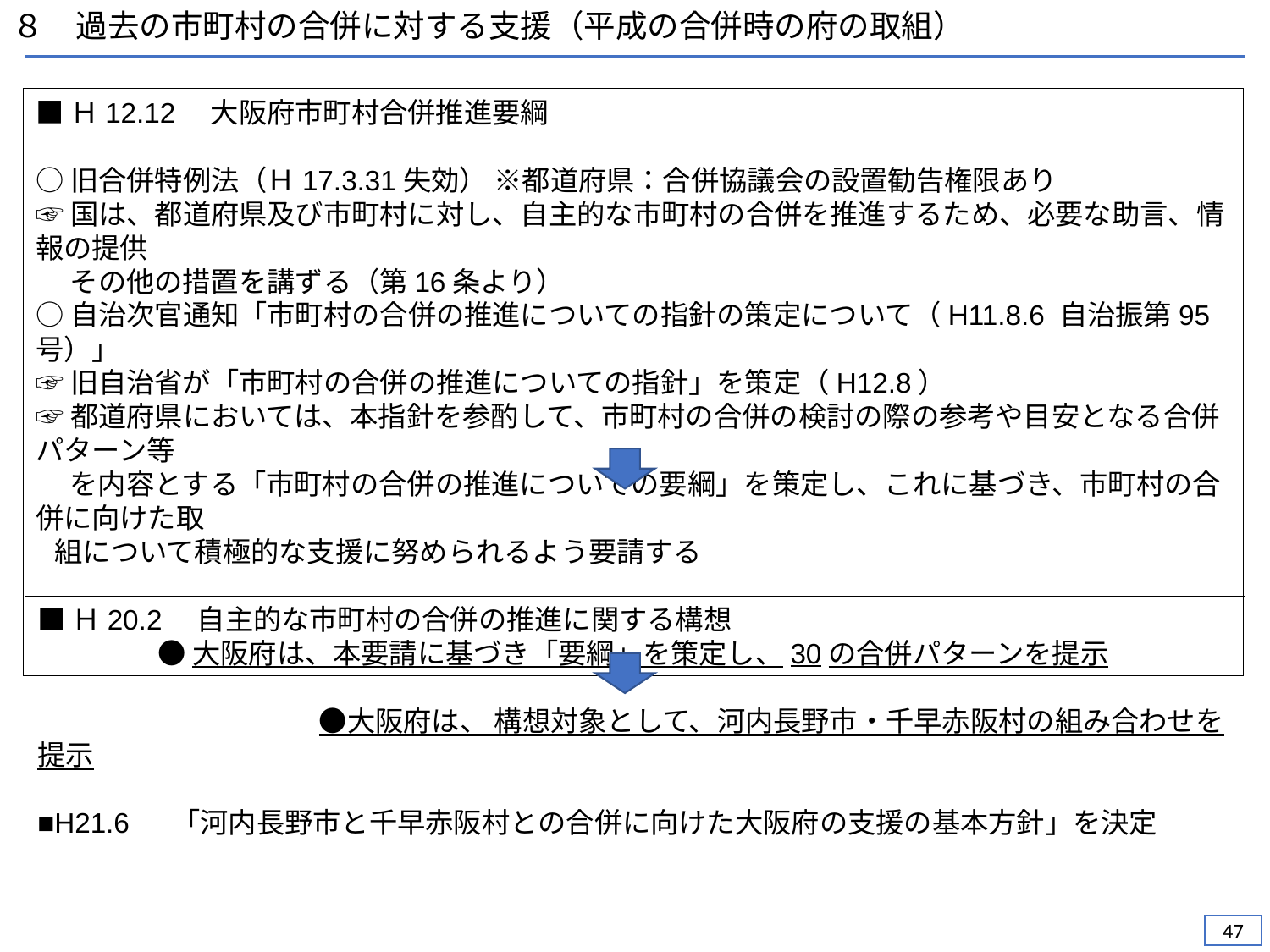

８　過去の市町村の合併に対する支援（平成の合併時の府の取組）
■Ｈ12.12　大阪府市町村合併推進要綱

○旧合併特例法（Ｈ17.3.31失効） ※都道府県：合併協議会の設置勧告権限あり
☞国は、都道府県及び市町村に対し、自主的な市町村の合併を推進するため、必要な助言、情報の提供
　 その他の措置を講ずる（第16条より）
○自治次官通知「市町村の合併の推進についての指針の策定について（H11.8.6 自治振第95号）」
☞旧自治省が「市町村の合併の推進についての指針」を策定（H12.8）
☞都道府県においては、本指針を参酌して、市町村の合併の検討の際の参考や目安となる合併パターン等
　 を内容とする「市町村の合併の推進についての要綱」を策定し、これに基づき、市町村の合併に向けた取
   組について積極的な支援に努められるよう要請する

●大阪府は、本要請に基づき「要綱」を策定し、30の合併パターンを提示

■Ｈ20.2　自主的な市町村の合併の推進に関する構想

　　　　　　　　　　●大阪府は、 構想対象として、河内長野市・千早赤阪村の組み合わせを提示

■H21.6 　「河内長野市と千早赤阪村との合併に向けた大阪府の支援の基本方針」を決定

47